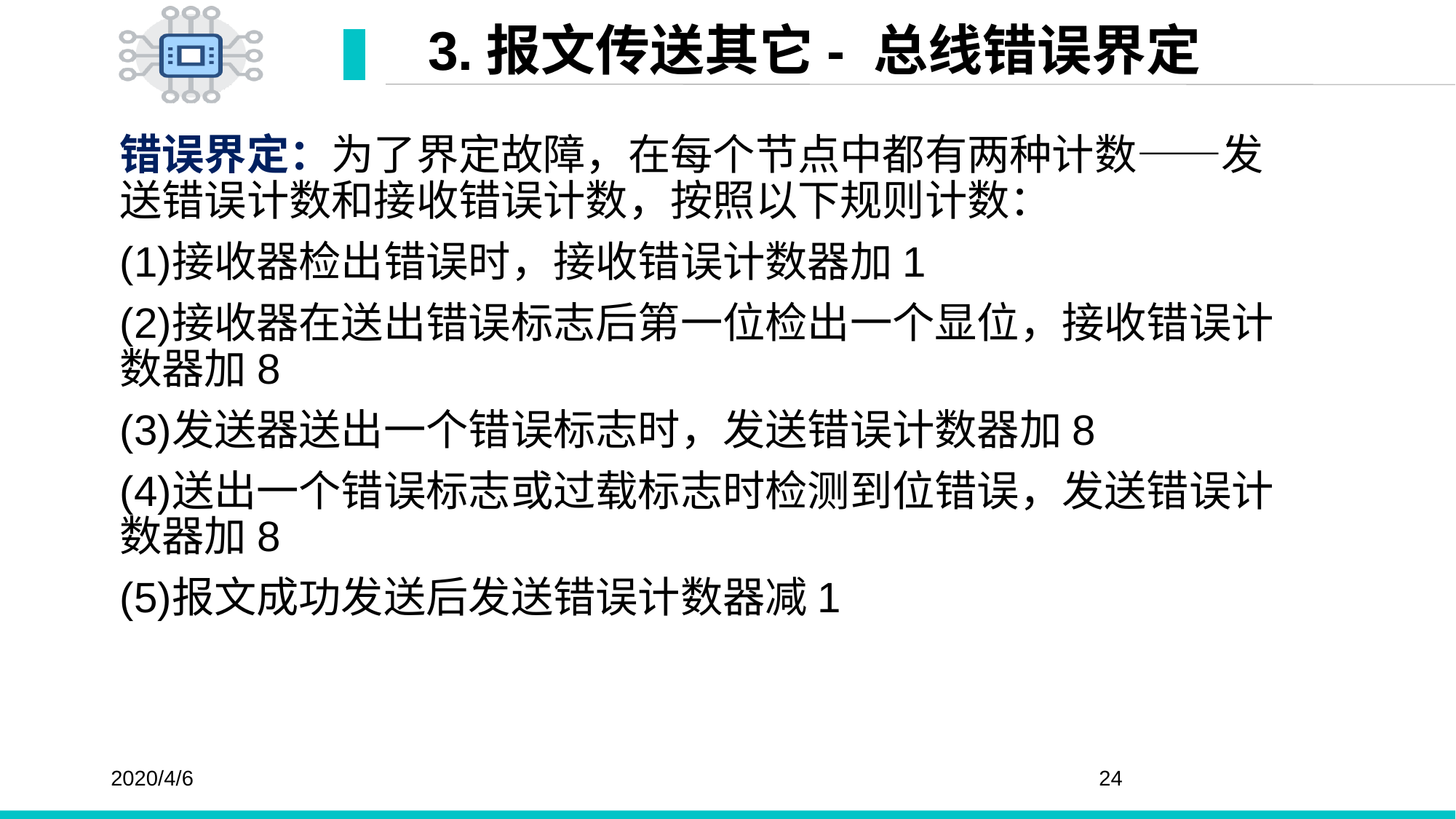

# 3.报文传送其它- 总线错误界定
错误界定：为了界定故障，在每个节点中都有两种计数——发送错误计数和接收错误计数，按照以下规则计数：
接收器检出错误时，接收错误计数器加1
接收器在送出错误标志后第一位检出一个显位，接收错误计数器加8
发送器送出一个错误标志时，发送错误计数器加8
送出一个错误标志或过载标志时检测到位错误，发送错误计数器加8
报文成功发送后发送错误计数器减1

2020/4/6
24